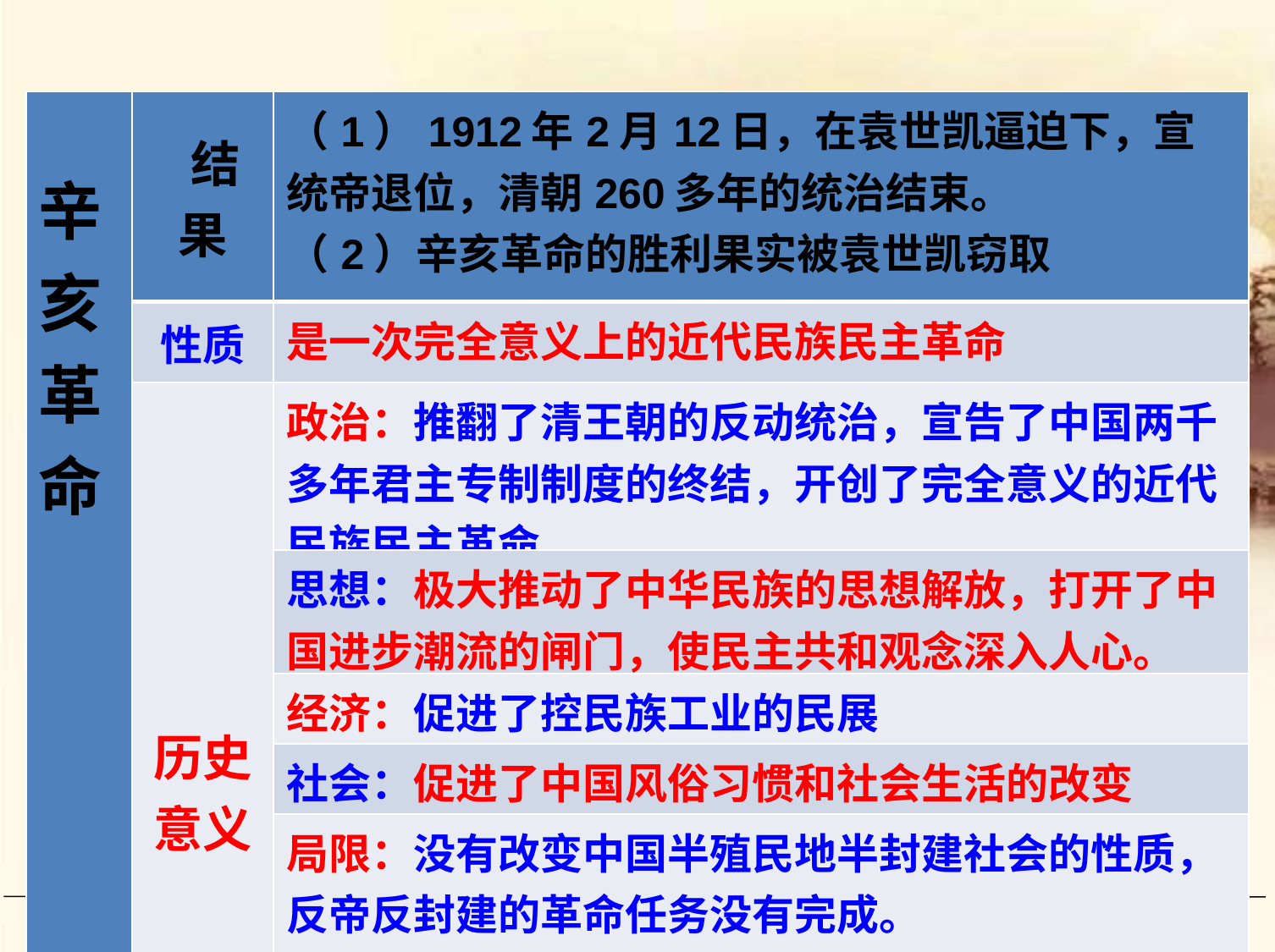

| 辛 亥 革 命 | 结果 | （1）1912年2月12日，在袁世凯逼迫下，宣统帝退位，清朝260多年的统治结束。 （2）辛亥革命的胜利果实被袁世凯窃取 |
| --- | --- | --- |
|  | 性质 | 是一次完全意义上的近代民族民主革命 |
|  | 历史意义 | 政治：推翻了清王朝的反动统治，宣告了中国两千多年君主专制制度的终结，开创了完全意义的近代民族民主革命。 |
|  |  | 思想：极大推动了中华民族的思想解放，打开了中国进步潮流的闸门，使民主共和观念深入人心。 |
|  |  | 经济：促进了控民族工业的民展 |
|  |  | 社会：促进了中国风俗习惯和社会生活的改变 |
|  |  | 局限：没有改变中国半殖民地半封建社会的性质，反帝反封建的革命任务没有完成。 |
                                                    【把一件事坚持做到最好】